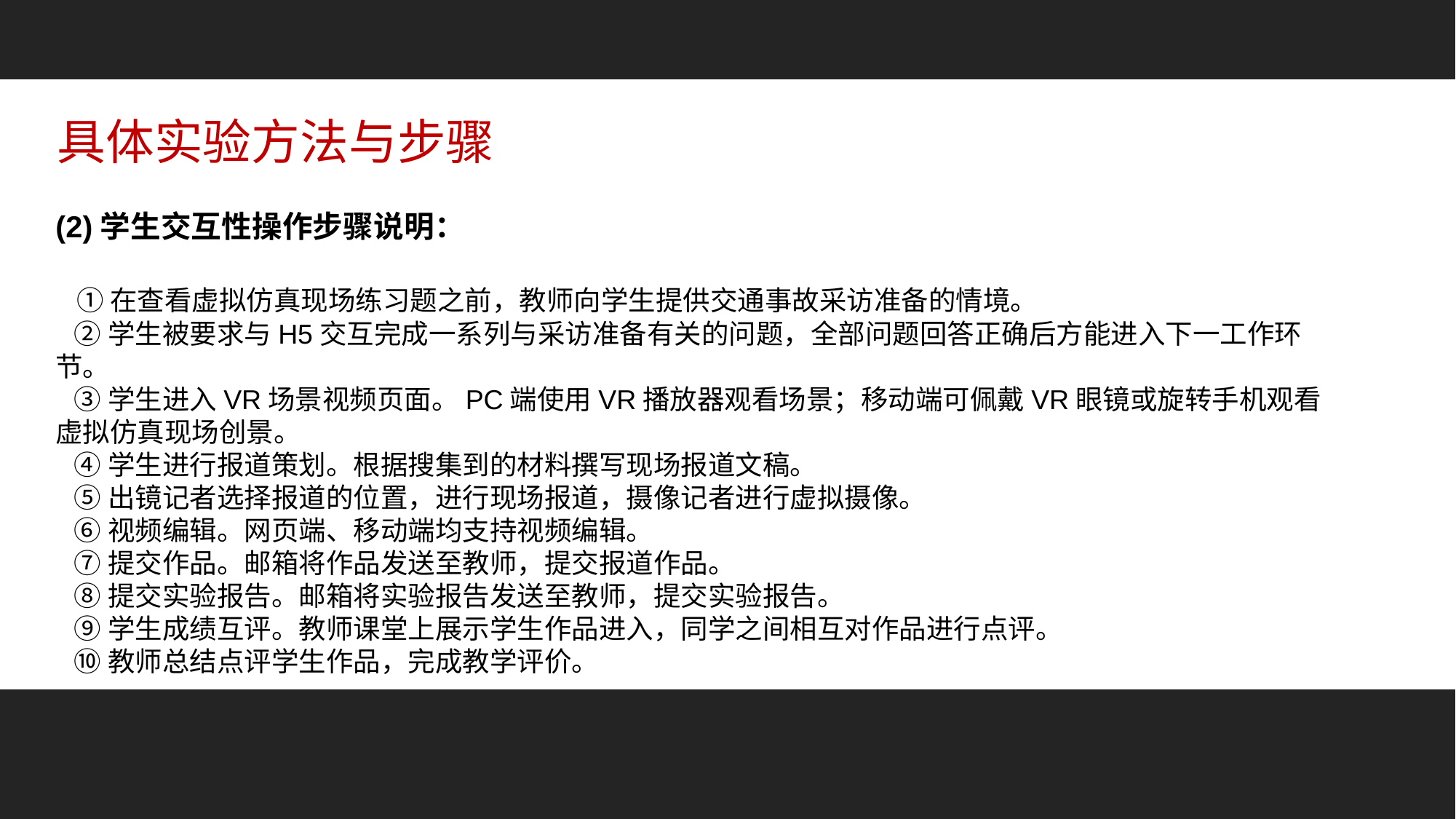

具体实验方法与步骤
(2)学生交互性操作步骤说明：

   ①在查看虚拟仿真现场练习题之前，教师向学生提供交通事故采访准备的情境。
   ②学生被要求与H5交互完成一系列与采访准备有关的问题，全部问题回答正确后方能进入下一工作环节。
   ③学生进入VR场景视频页面。PC端使用VR播放器观看场景；移动端可佩戴VR眼镜或旋转手机观看虚拟仿真现场创景。
   ④学生进行报道策划。根据搜集到的材料撰写现场报道文稿。
   ⑤出镜记者选择报道的位置，进行现场报道，摄像记者进行虚拟摄像。
   ⑥视频编辑。网页端、移动端均支持视频编辑。
   ⑦提交作品。邮箱将作品发送至教师，提交报道作品。
   ⑧提交实验报告。邮箱将实验报告发送至教师，提交实验报告。
   ⑨学生成绩互评。教师课堂上展示学生作品进入，同学之间相互对作品进行点评。
   ⑩教师总结点评学生作品，完成教学评价。